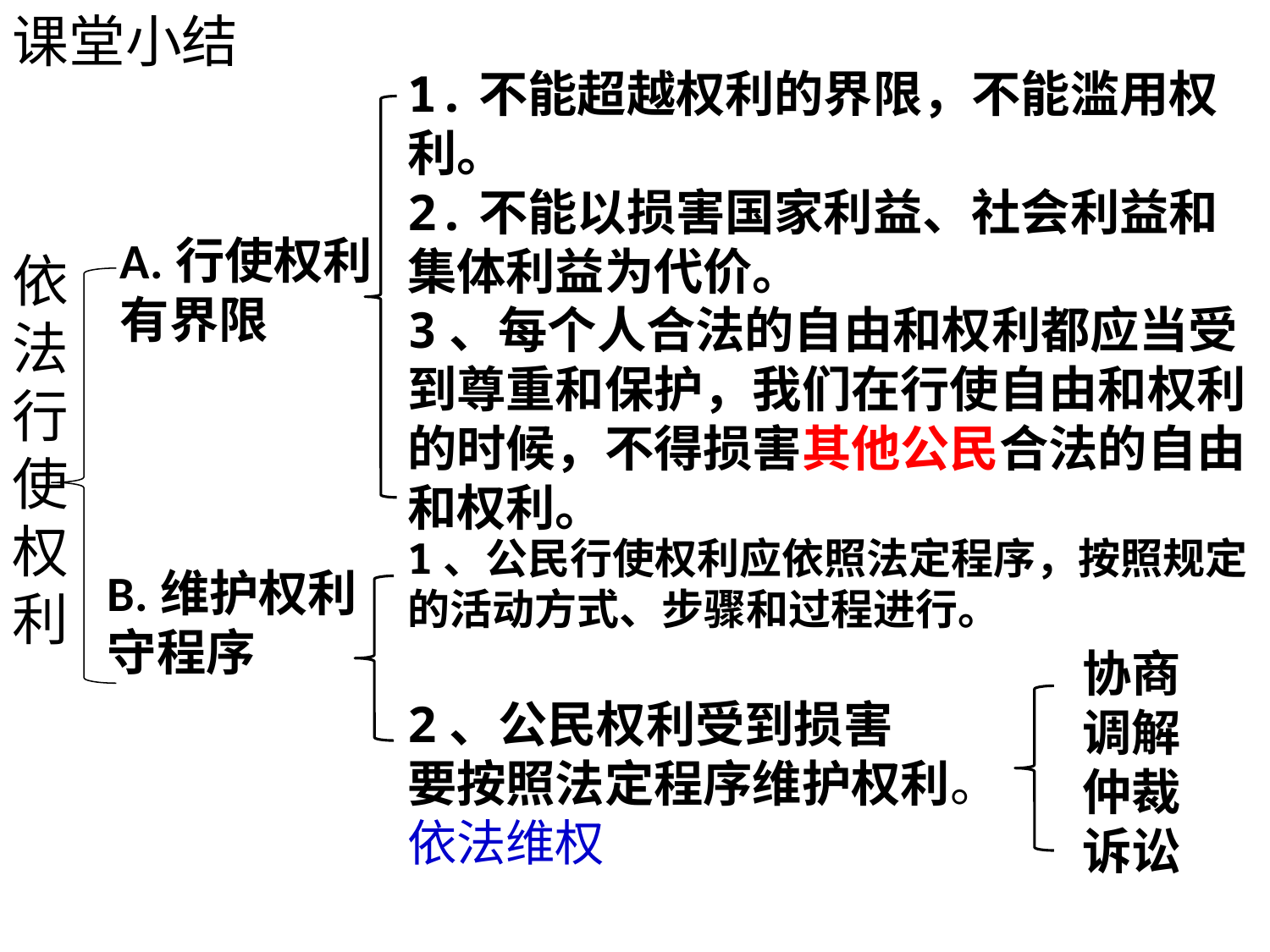

课堂小结
1.不能超越权利的界限，不能滥用权利。
2.不能以损害国家利益、社会利益和集体利益为代价。
3、每个人合法的自由和权利都应当受到尊重和保护，我们在行使自由和权利的时候，不得损害其他公民合法的自由和权利。

A.行使权利有界限
依法行使权利

1、公民行使权利应依照法定程序，按照规定的活动方式、步骤和过程进行。

2、公民权利受到损害
要按照法定程序维护权利。
依法维权
B.维护权利守程序

协商
调解
仲裁
诉讼